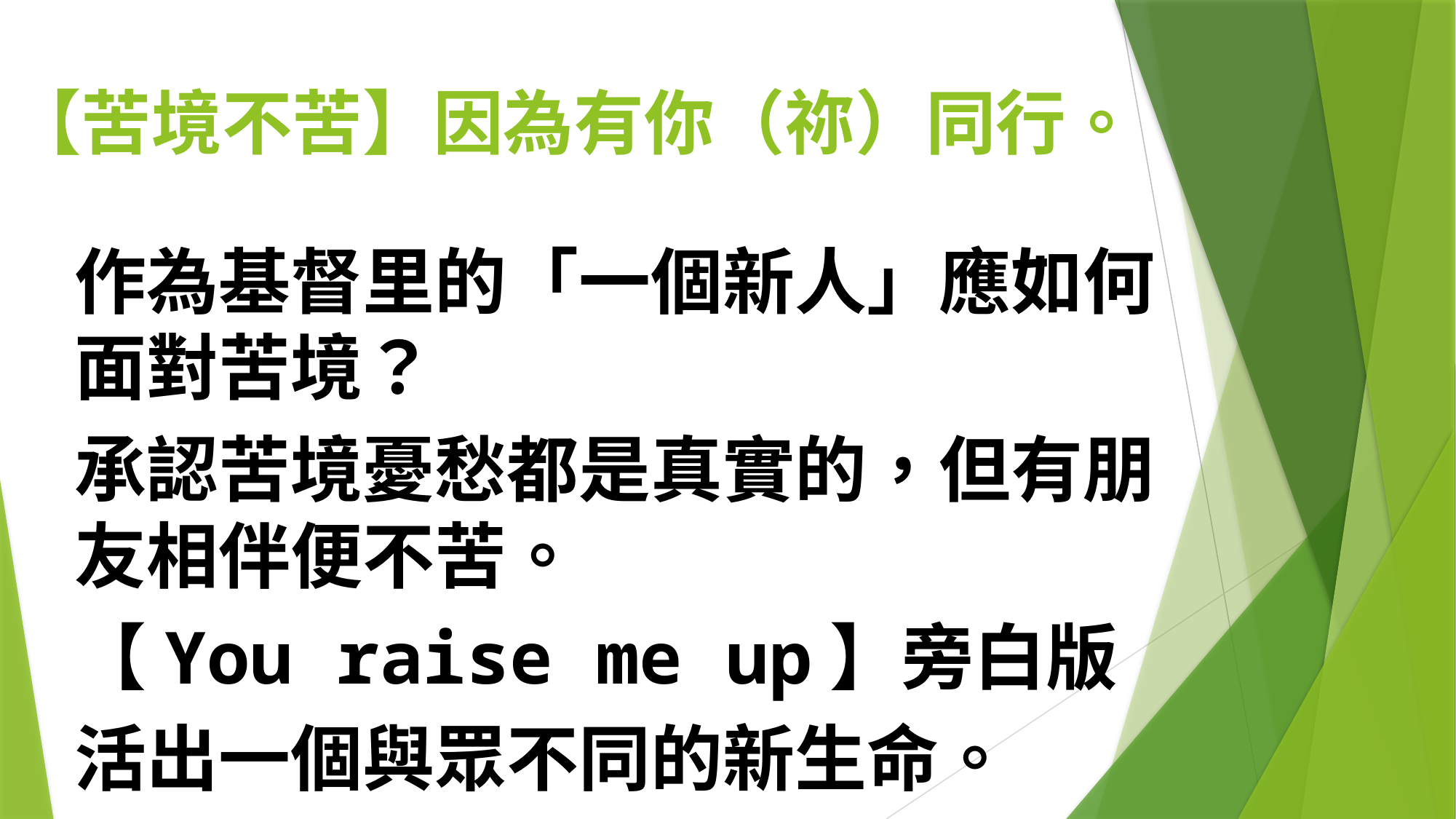

# 【苦境不苦】因為有你（祢）同行。
作為基督里的「一個新人」應如何面對苦境？
承認苦境憂愁都是真實的，但有朋友相伴便不苦。
【You raise me up】旁白版
活出一個與眾不同的新生命。